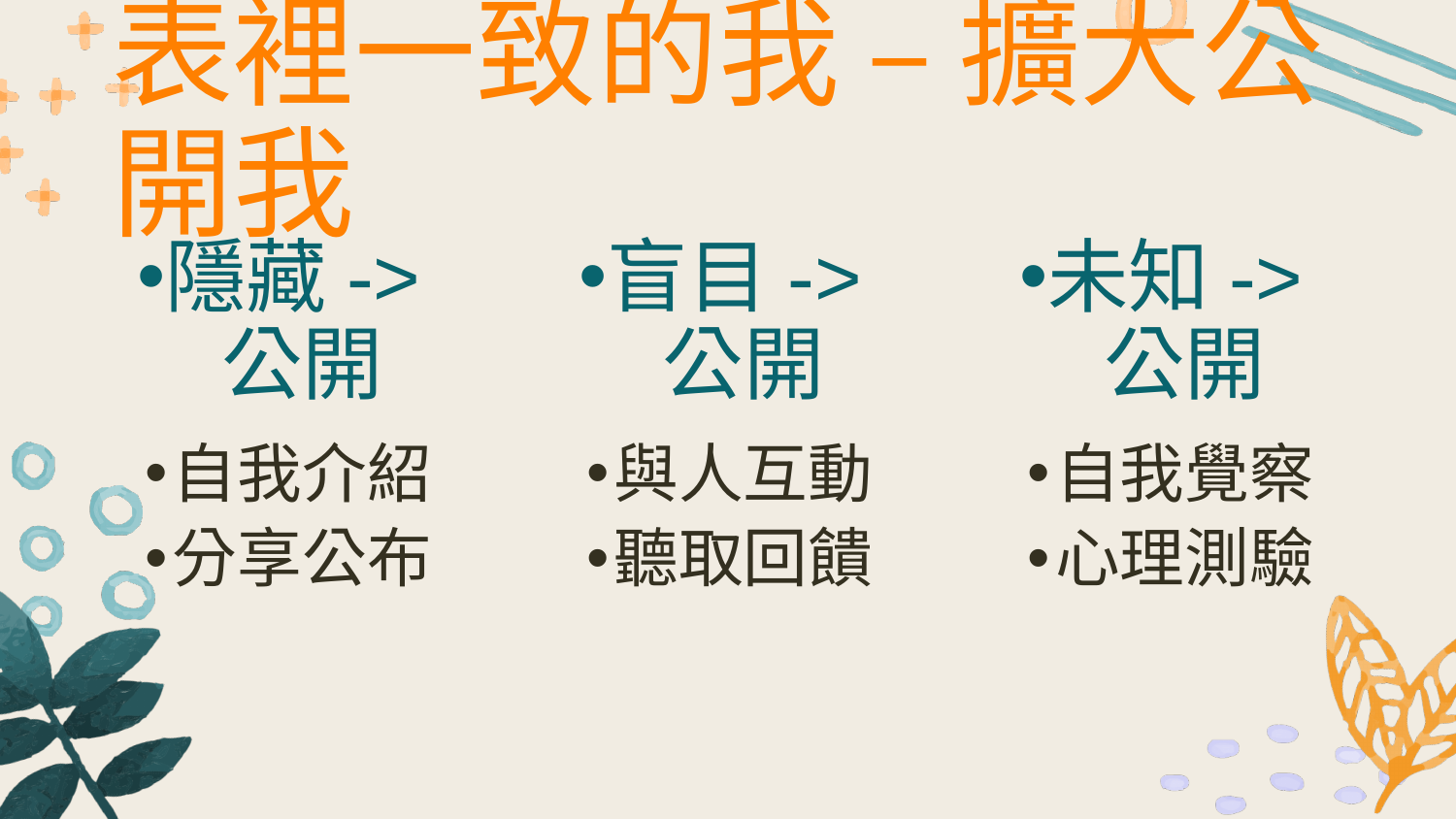

# 表裡一致的我 – 擴大公開我
隱藏->公開
盲目->公開
未知->公開
自我介紹
分享公布
與人互動
聽取回饋
自我覺察
心理測驗